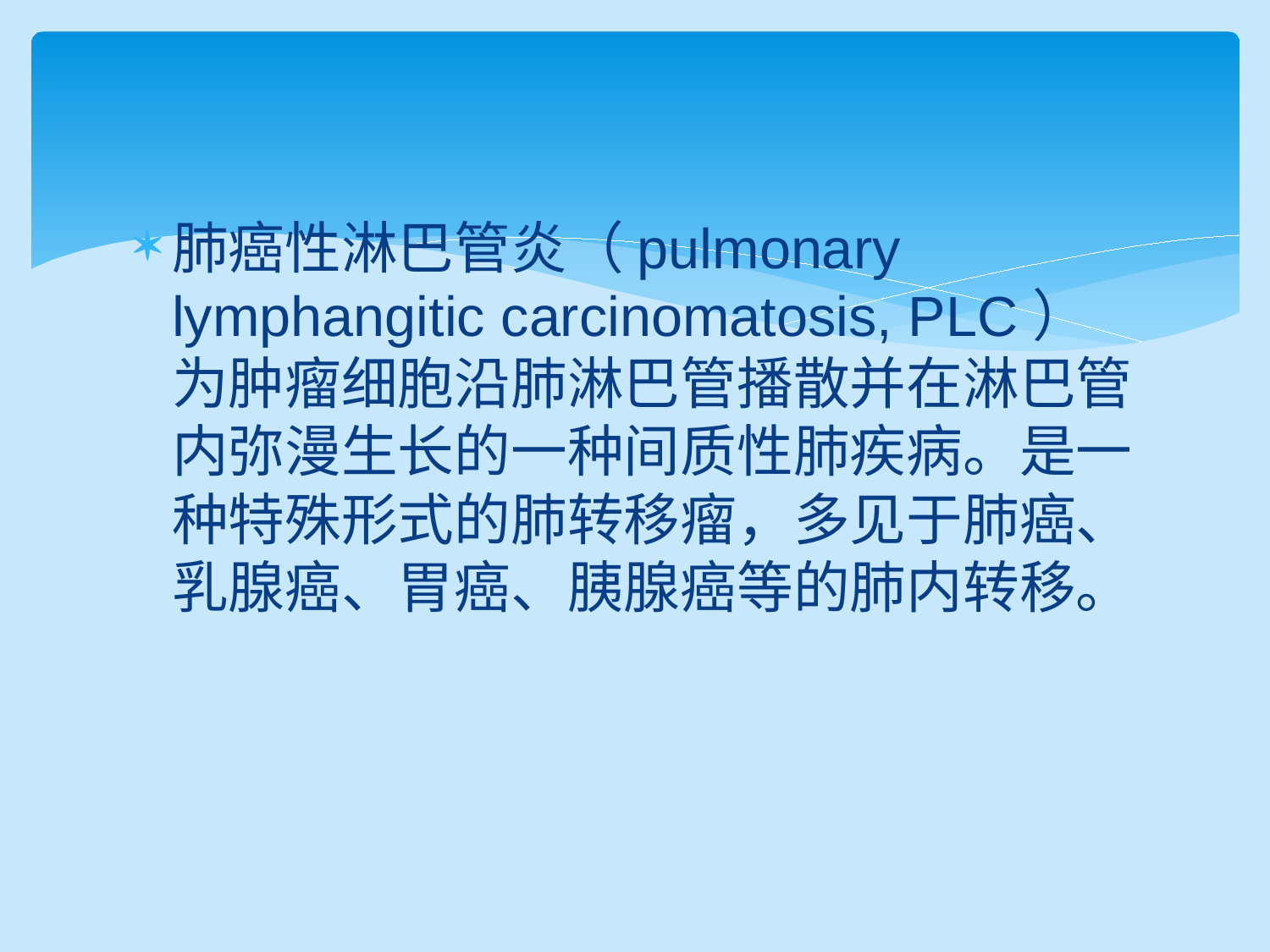

#
肺癌性淋巴管炎（pulmonary lymphangitic carcinomatosis, PLC）为肿瘤细胞沿肺淋巴管播散并在淋巴管内弥漫生长的一种间质性肺疾病。是一种特殊形式的肺转移瘤，多见于肺癌、乳腺癌、胃癌、胰腺癌等的肺内转移。